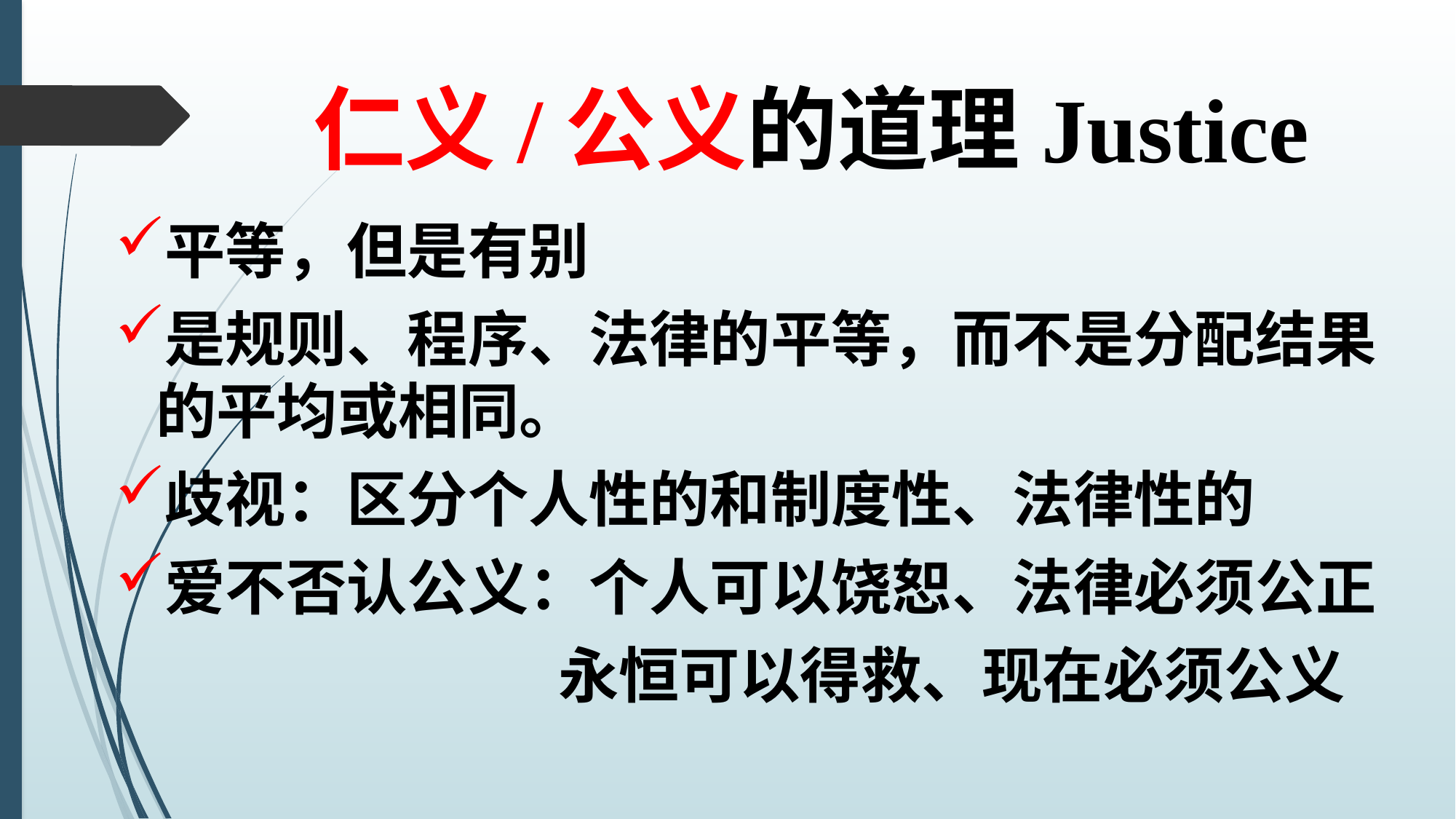

# 仁义/公义的道理Justice
平等，但是有别
是规则、程序、法律的平等，而不是分配结果的平均或相同。
歧视：区分个人性的和制度性、法律性的
爱不否认公义：个人可以饶恕、法律必须公正
                               永恒可以得救、现在必须公义